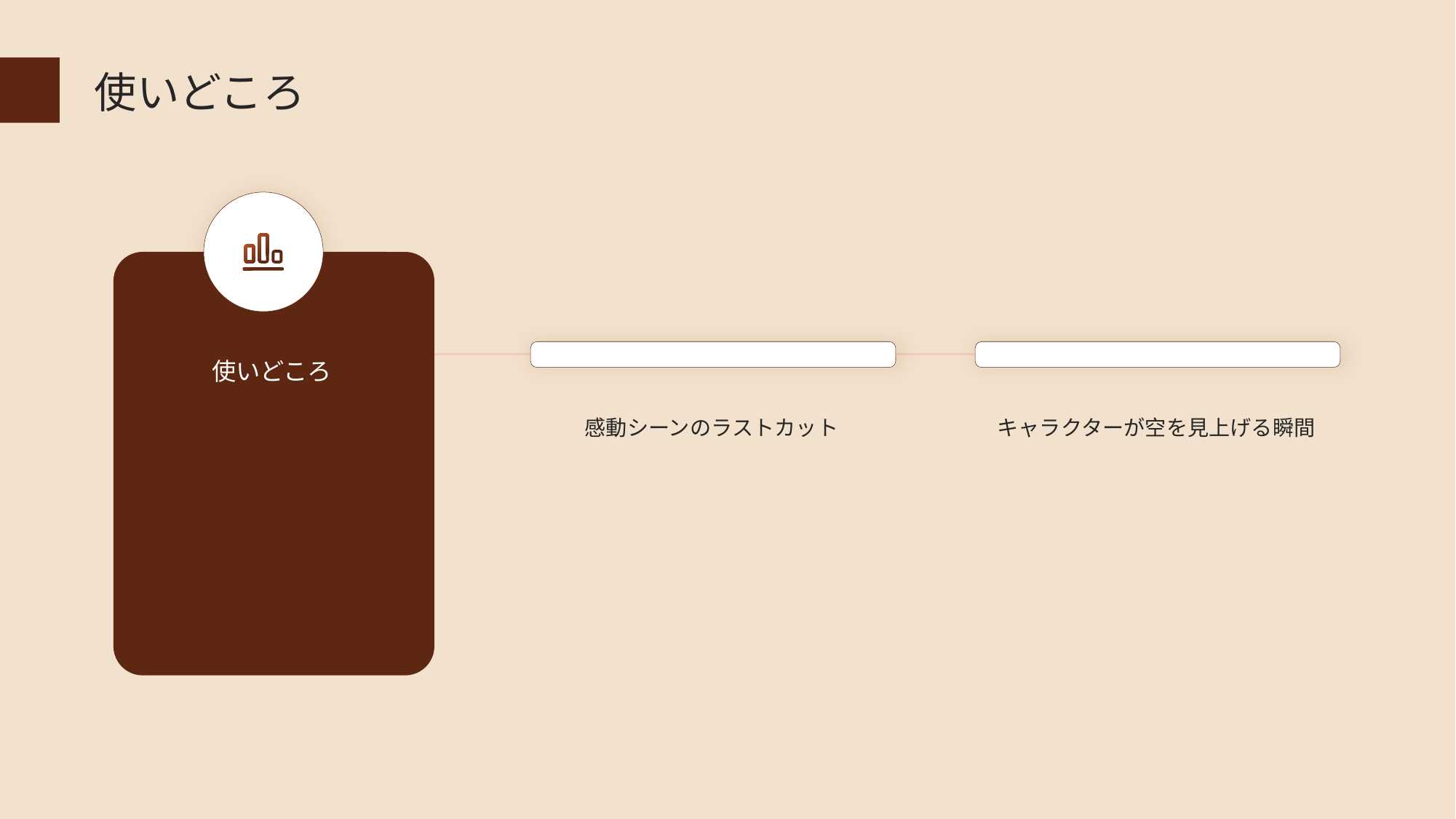

使いどころ

使いどころ

感動シーンのラストカット
キャラクターが空を見上げる瞬間